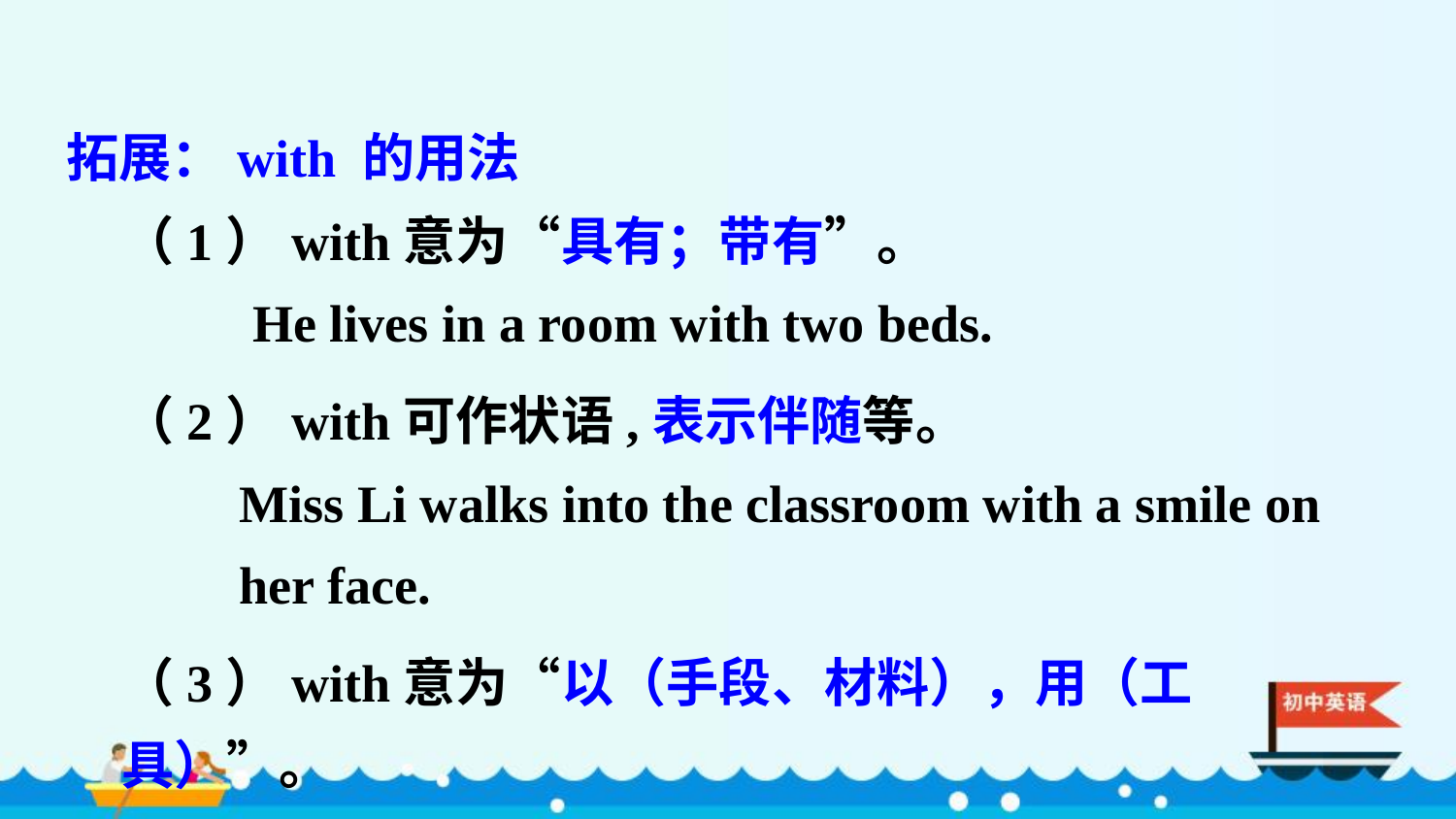

拓展：with 的用法
（1）with意为“具有；带有”。
          He lives in a room with two beds.
（2）with可作状语,表示伴随等。
         Miss Li walks into the classroom with a smile on
         her face.
（3）with意为“以（手段、材料），用（工具）”。
          We eat with chopsticks.